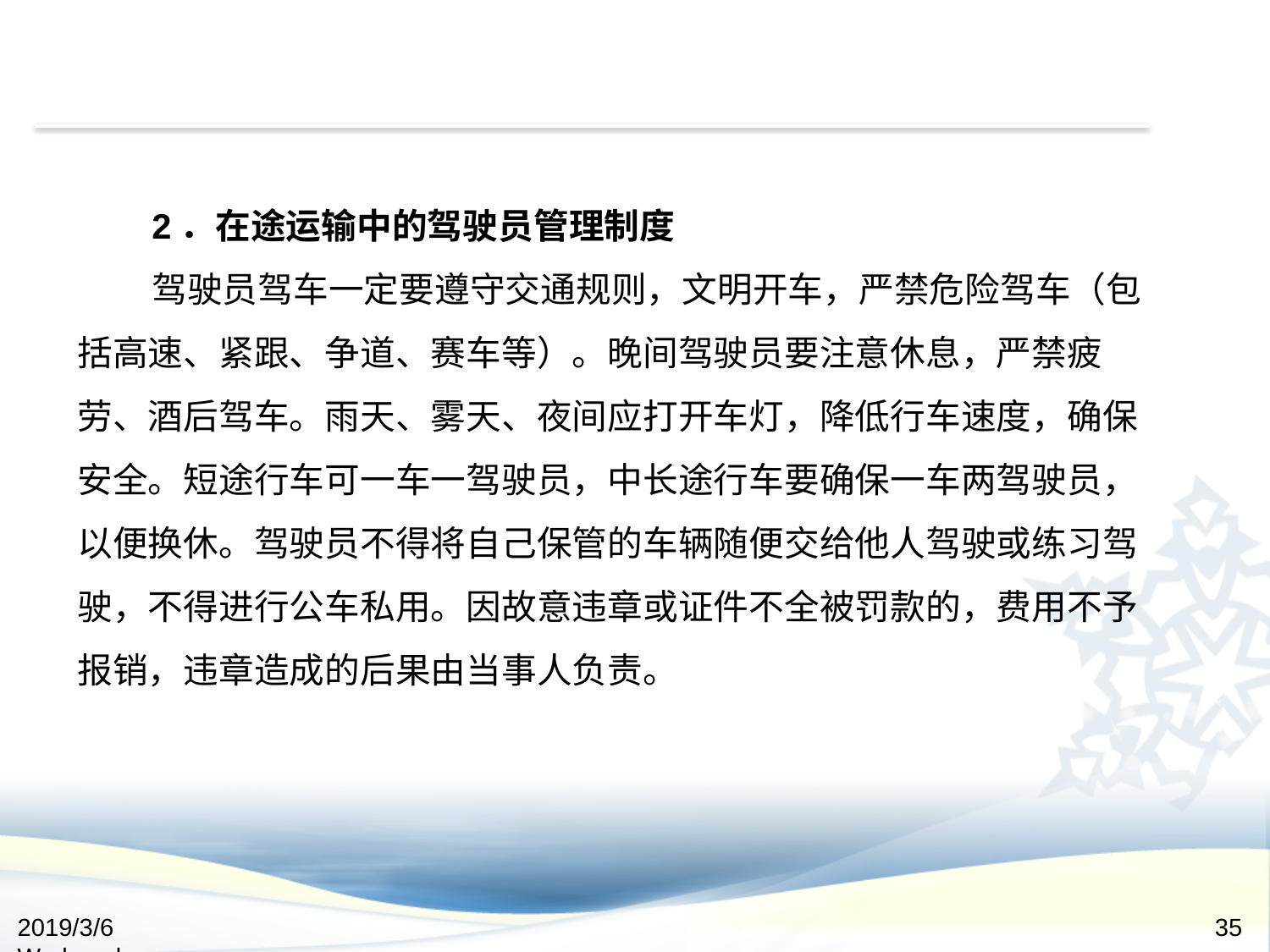

2．在途运输中的驾驶员管理制度
驾驶员驾车一定要遵守交通规则，文明开车，严禁危险驾车（包括高速、紧跟、争道、赛车等）。晚间驾驶员要注意休息，严禁疲劳、酒后驾车。雨天、雾天、夜间应打开车灯，降低行车速度，确保安全。短途行车可一车一驾驶员，中长途行车要确保一车两驾驶员，以便换休。驾驶员不得将自己保管的车辆随便交给他人驾驶或练习驾驶，不得进行公车私用。因故意违章或证件不全被罚款的，费用不予报销，违章造成的后果由当事人负责。